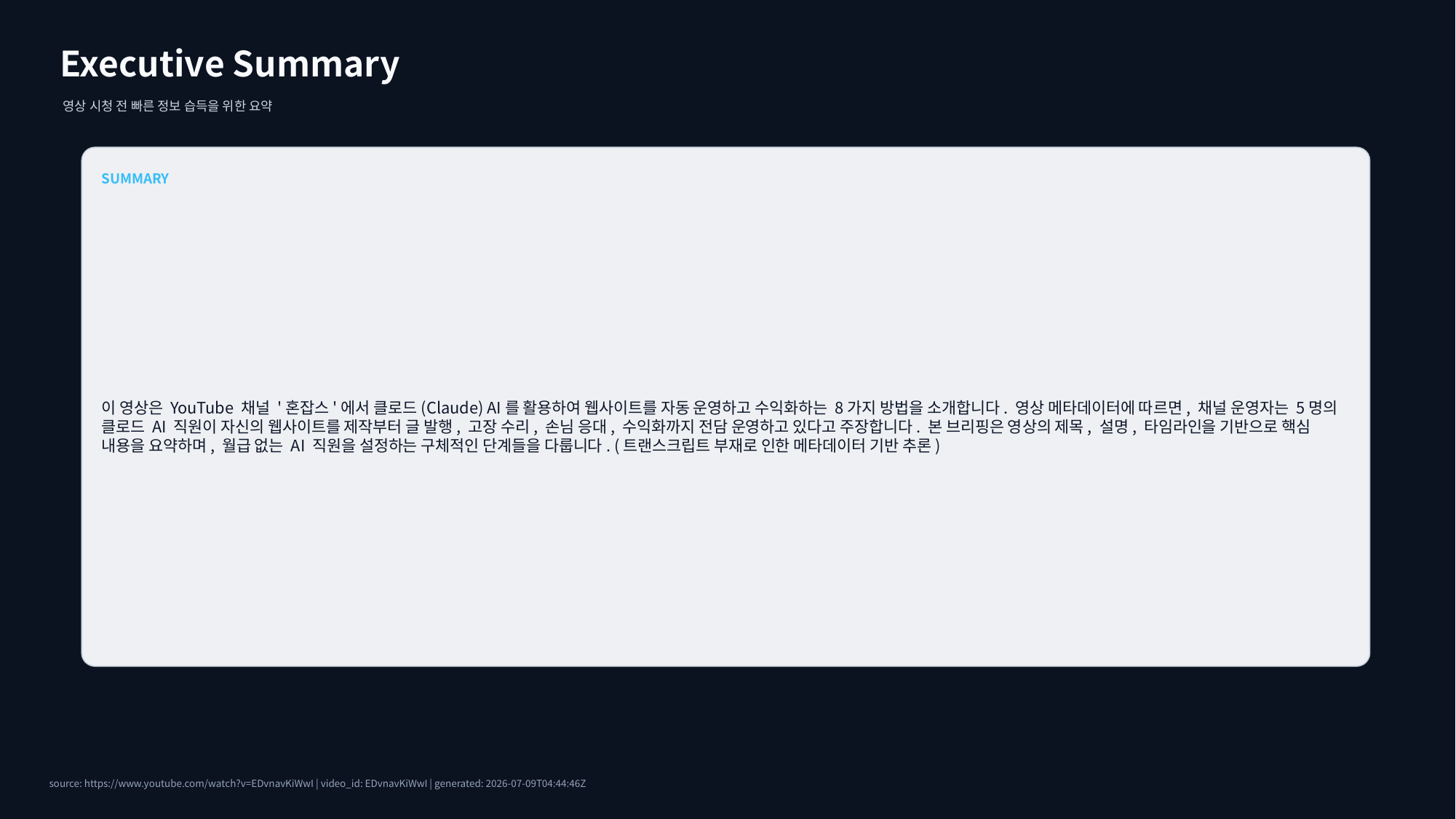

Executive Summary
영상 시청 전 빠른 정보 습득을 위한 요약

SUMMARY
이 영상은 YouTube 채널 '혼잡스'에서 클로드(Claude) AI를 활용하여 웹사이트를 자동 운영하고 수익화하는 8가지 방법을 소개합니다. 영상 메타데이터에 따르면, 채널 운영자는 5명의 클로드 AI 직원이 자신의 웹사이트를 제작부터 글 발행, 고장 수리, 손님 응대, 수익화까지 전담 운영하고 있다고 주장합니다. 본 브리핑은 영상의 제목, 설명, 타임라인을 기반으로 핵심 내용을 요약하며, 월급 없는 AI 직원을 설정하는 구체적인 단계들을 다룹니다. (트랜스크립트 부재로 인한 메타데이터 기반 추론)
source: https://www.youtube.com/watch?v=EDvnavKiWwI | video_id: EDvnavKiWwI | generated: 2026-07-09T04:44:46Z